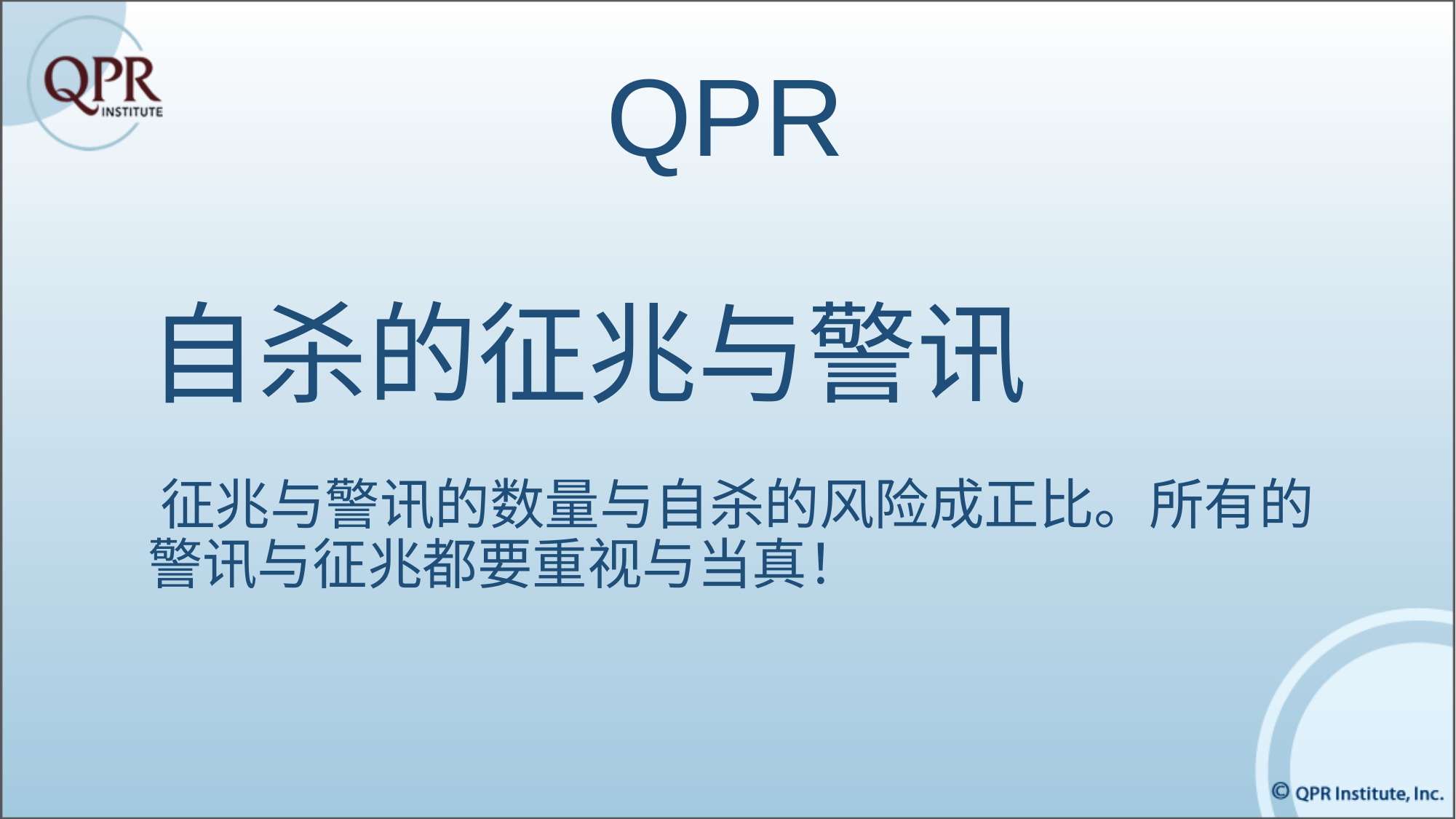

# QPR 自杀的征兆与警讯 征兆与警讯的数量与自杀的风险成正比。所有的警讯与征兆都要重视与当真！